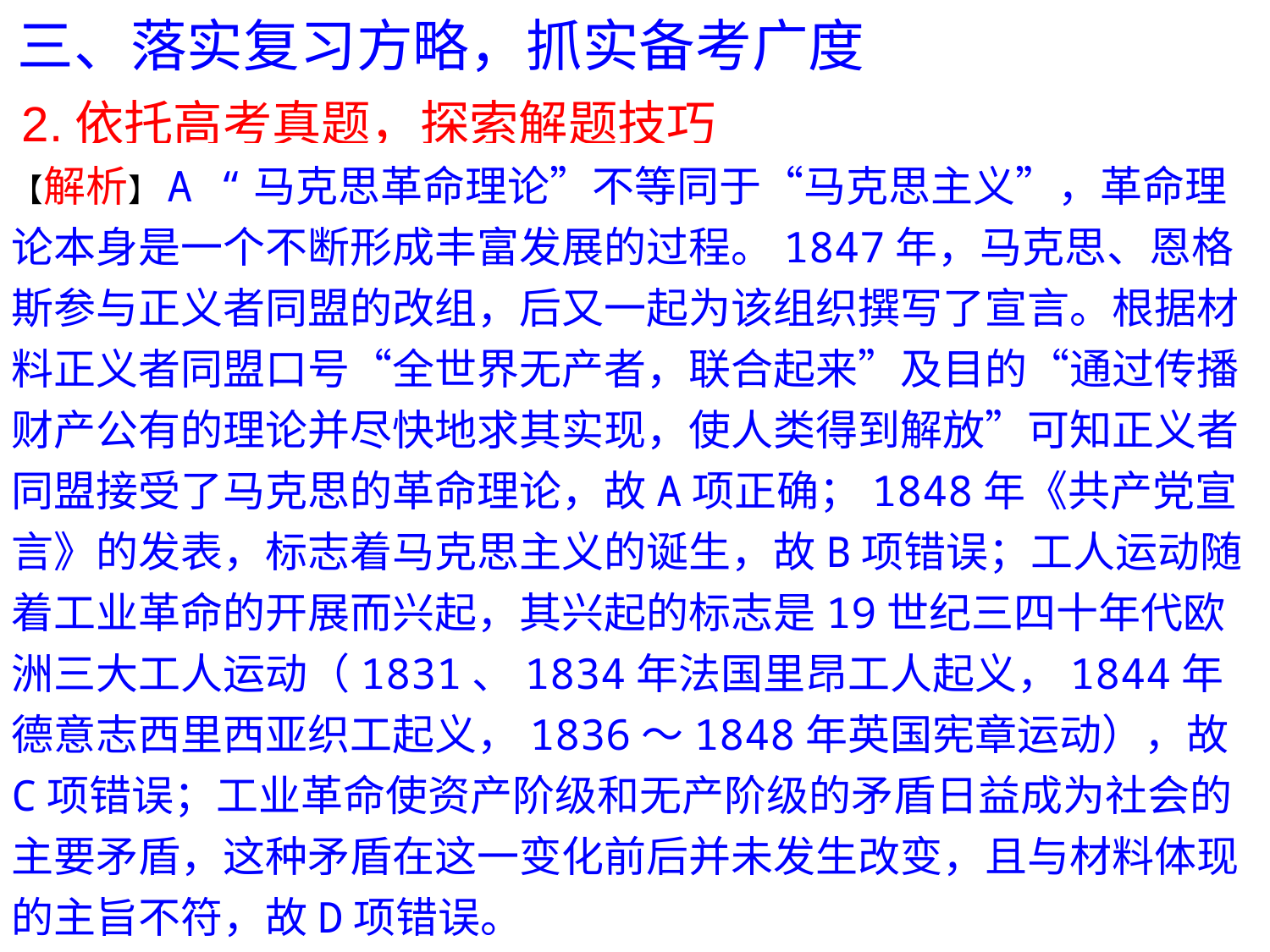

三、落实复习方略，抓实备考广度
2.依托高考真题，探索解题技巧
【解析】A “马克思革命理论”不等同于“马克思主义”，革命理论本身是一个不断形成丰富发展的过程。1847年，马克思、恩格斯参与正义者同盟的改组，后又一起为该组织撰写了宣言。根据材料正义者同盟口号“全世界无产者，联合起来”及目的“通过传播财产公有的理论并尽快地求其实现，使人类得到解放”可知正义者同盟接受了马克思的革命理论，故A项正确；1848年《共产党宣言》的发表，标志着马克思主义的诞生，故B项错误；工人运动随着工业革命的开展而兴起，其兴起的标志是19世纪三四十年代欧洲三大工人运动（1831、1834年法国里昂工人起义，1844年德意志西里西亚织工起义，1836～1848年英国宪章运动），故C项错误；工业革命使资产阶级和无产阶级的矛盾日益成为社会的主要矛盾，这种矛盾在这一变化前后并未发生改变，且与材料体现的主旨不符，故D项错误。
(2018·全国新课标卷Ⅰ文综·33)1847年6月，正义者同盟改名为共产主义者同盟，以“全世界无产者，联合起来”的新口号代替“人人皆兄弟”的旧口号，并规定同盟的目的是：“通过传播财产公有的理论并尽快地求其实现，使人类得到解放。”这一变化说明
A．共产主义者同盟接受了马克思的革命理论
B．马克思主义的诞生推动了无产阶级的斗争
C．工人运动在欧洲的主要资本主义国家开始兴起
D．无产阶级与资产阶级的矛盾成为社会主要矛盾